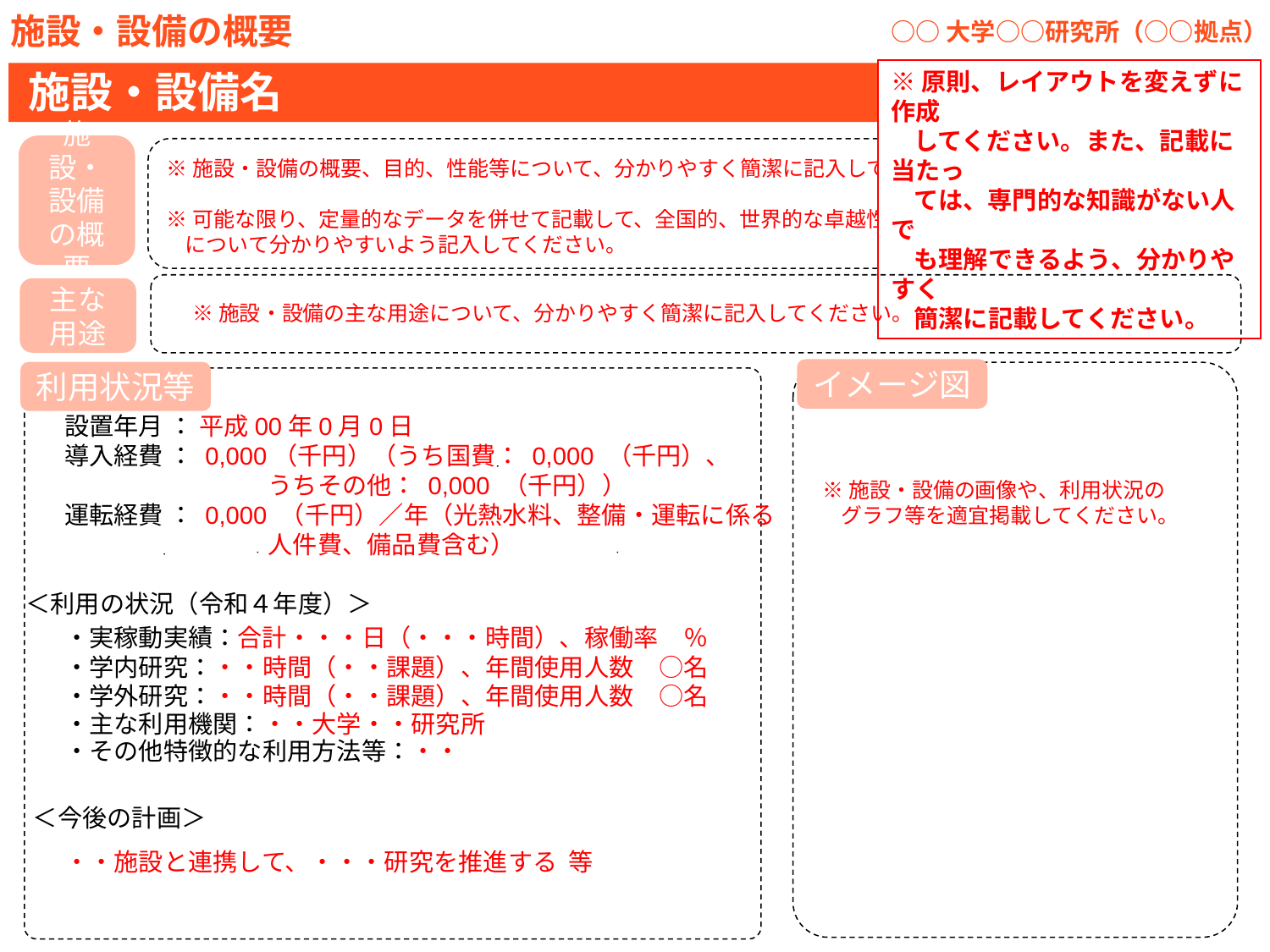

○○大学○○研究所（○○拠点）
施設・設備の概要

※原則、レイアウトを変えずに作成
   してください。また、記載に当たっ
   ては、専門的な知識がない人で
   も理解できるよう、分かりやすく
   簡潔に記載してください。
 施設・設備名
施設・設備の概要

※施設・設備の概要、目的、性能等について、分かりやすく簡潔に記入してください。

※可能な限り、定量的なデータを併せて記載して、全国的、世界的な卓越性等
   について分かりやすいよう記入してください。

主な
用途
※施設・設備の主な用途について、分かりやすく簡潔に記入してください。
イメージ図
利用状況等

設置年月 ： 平成00年0月0日
導入経費 ： 0,000（千円）（うち国費： 0,000 （千円）、
　　　　　　　　 うちその他： 0,000 （千円））
運転経費 ： 0,000 （千円）／年（光熱水料、整備・運転に係る
　　　　　　　　 人件費、備品費含む）

※施設・設備の画像や、利用状況の
   グラフ等を適宜掲載してください。

＜利用の状況（令和４年度）＞
・実稼動実績：合計・・・日（・・・時間）、稼働率　％
・学内研究：・・時間（・・課題）、年間使用人数　○名
・学外研究：・・時間（・・課題）、年間使用人数　○名
・主な利用機関：・・大学・・研究所
・その他特徴的な利用方法等：・・
＜今後の計画＞
・・施設と連携して、・・・研究を推進する  等